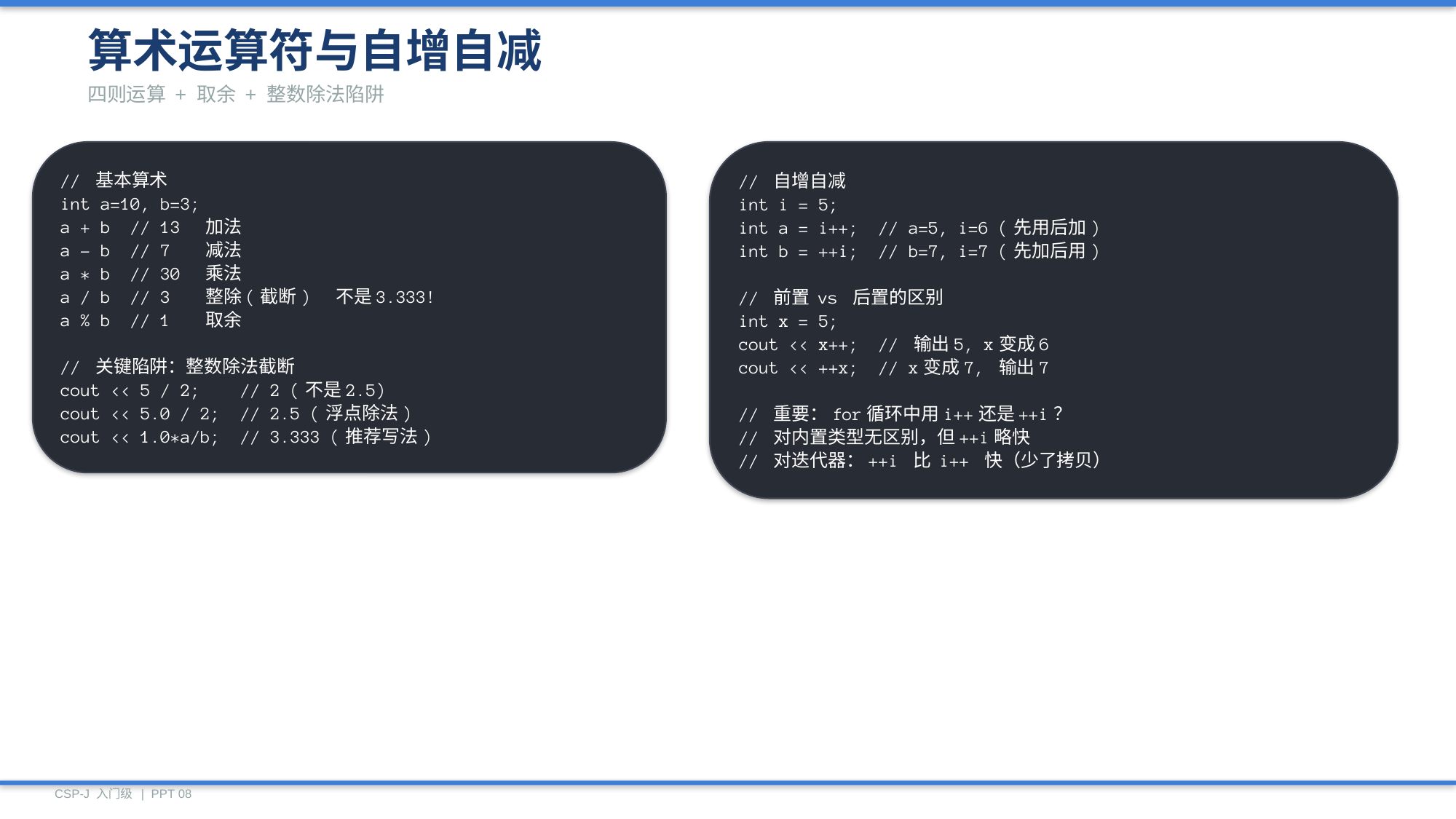

算术运算符与自增自减
四则运算 + 取余 + 整数除法陷阱
// 基本算术
int a=10, b=3;
a + b  // 13  加法
a - b  // 7   减法
a * b  // 30  乘法
a / b  // 3   整除(截断)  不是3.333!
a % b  // 1   取余

// 关键陷阱：整数除法截断
cout << 5 / 2;    // 2 (不是2.5)
cout << 5.0 / 2;  // 2.5 (浮点除法)
cout << 1.0*a/b;  // 3.333 (推荐写法)
// 自增自减
int i = 5;
int a = i++;  // a=5, i=6 (先用后加)
int b = ++i;  // b=7, i=7 (先加后用)

// 前置 vs 后置的区别
int x = 5;
cout << x++;  // 输出5, x变成6
cout << ++x;  // x变成7, 输出7

// 重要：for循环中用i++还是++i？
// 对内置类型无区别，但++i略快
// 对迭代器：++i 比 i++ 快（少了拷贝）

CSP-J 入门级  |  PPT 08